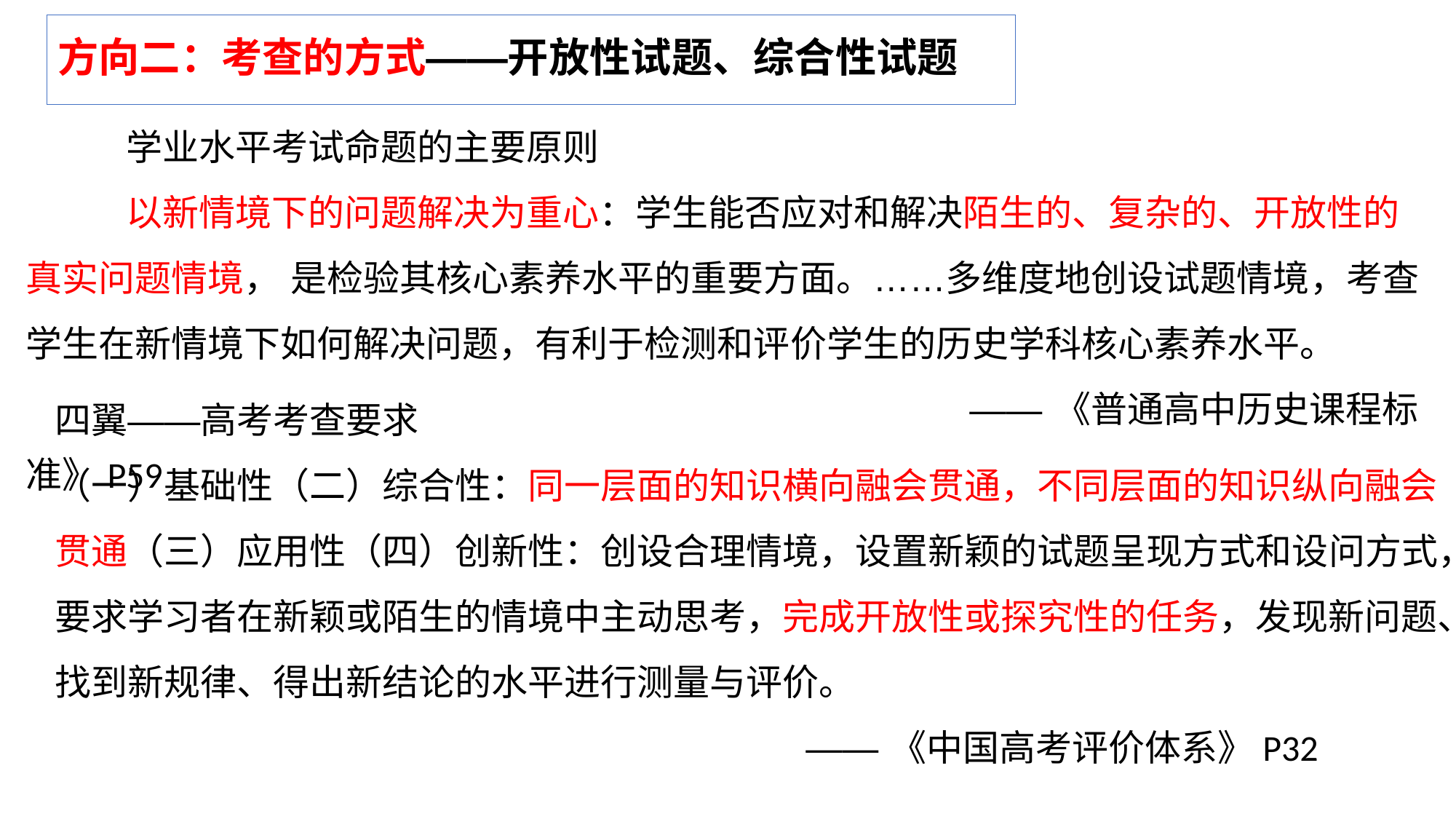

方向二：考查的方式——开放性试题、综合性试题
         学业水平考试命题的主要原则
         以新情境下的问题解决为重心：学生能否应对和解决陌生的、复杂的、开放性的真实问题情境， 是检验其核心素养水平的重要方面。……多维度地创设试题情境，考查学生在新情境下如何解决问题，有利于检测和评价学生的历史学科核心素养水平。
                                                                                             ——《普通高中历史课程标准》P59
四翼——高考考查要求
（一）基础性（二）综合性：同一层面的知识横向融会贯通，不同层面的知识纵向融会贯通（三）应用性（四）创新性：创设合理情境，设置新颖的试题呈现方式和设问方式，要求学习者在新颖或陌生的情境中主动思考，完成开放性或探究性的任务，发现新问题、找到新规律、得出新结论的水平进行测量与评价。
                                                                          ——《中国高考评价体系》P32